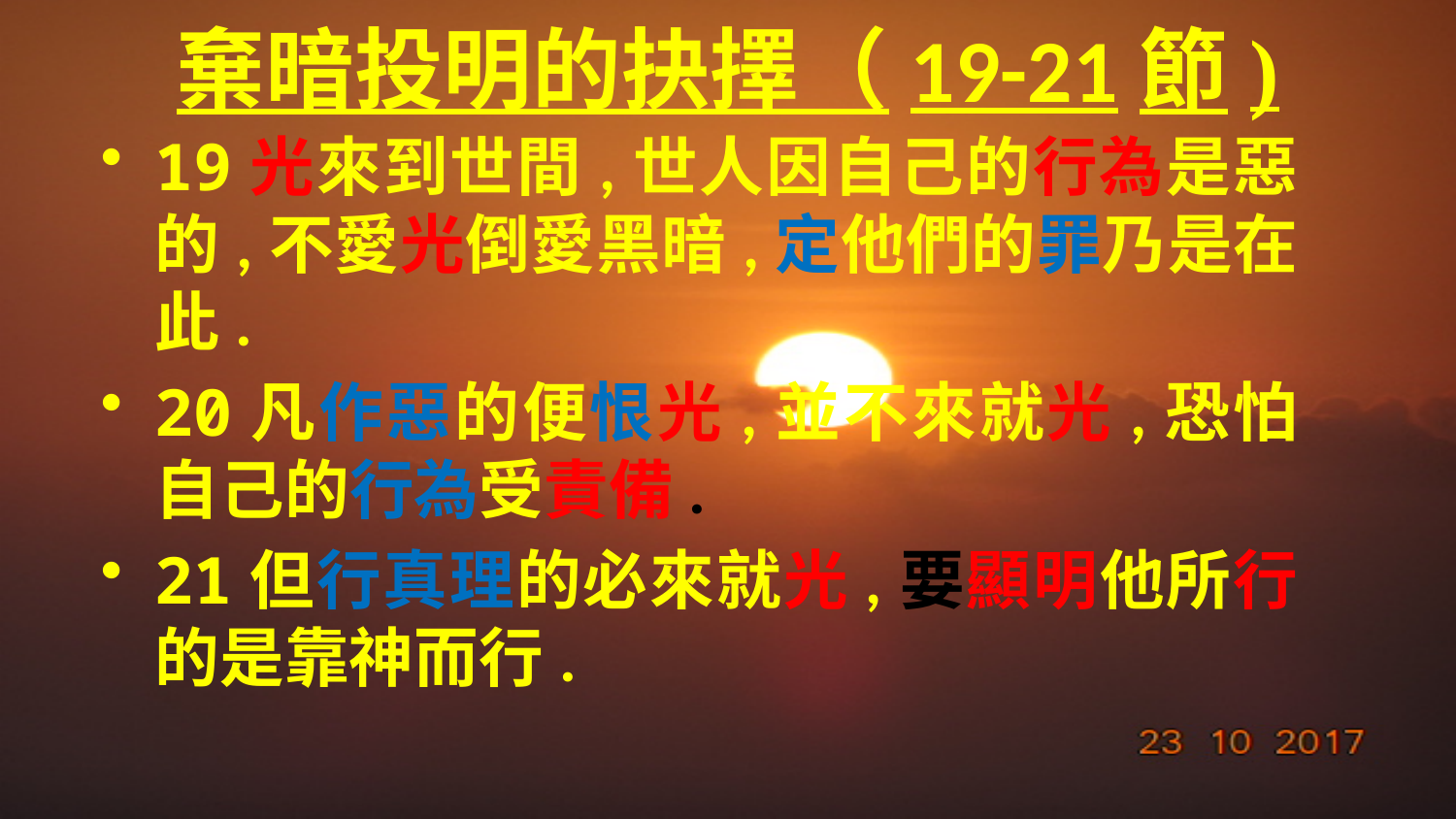

# 棄暗投明的抉擇（19-21節)
19光來到世間,世人因自己的行為是惡的,不愛光倒愛黑暗,定他們的罪乃是在此.
20凡作惡的便恨光,並不來就光,恐怕自己的行為受責備.
21但行真理的必來就光,要顯明他所行的是靠神而行.